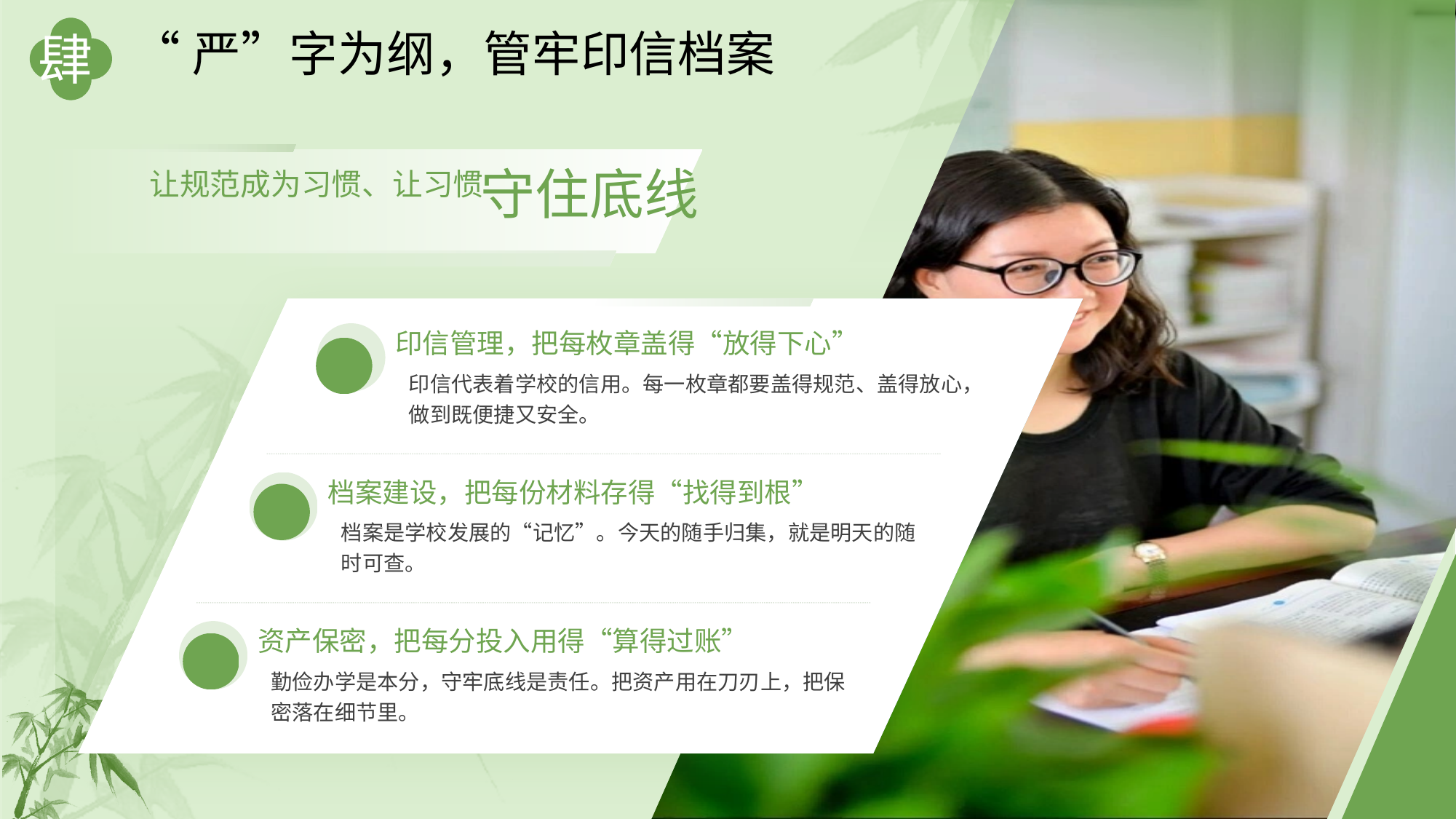

“严”字为纲，管牢印信档案

肆

守住底线
让规范成为习惯、让习惯

印信管理，把每枚章盖得“放得下心”

印信代表着学校的信用。每一枚章都要盖得规范、盖得放心，做到既便捷又安全。
档案建设，把每份材料存得“找得到根”

档案是学校发展的“记忆”。今天的随手归集，就是明天的随时可查。
资产保密，把每分投入用得“算得过账”

勤俭办学是本分，守牢底线是责任。把资产用在刀刃上，把保密落在细节里。